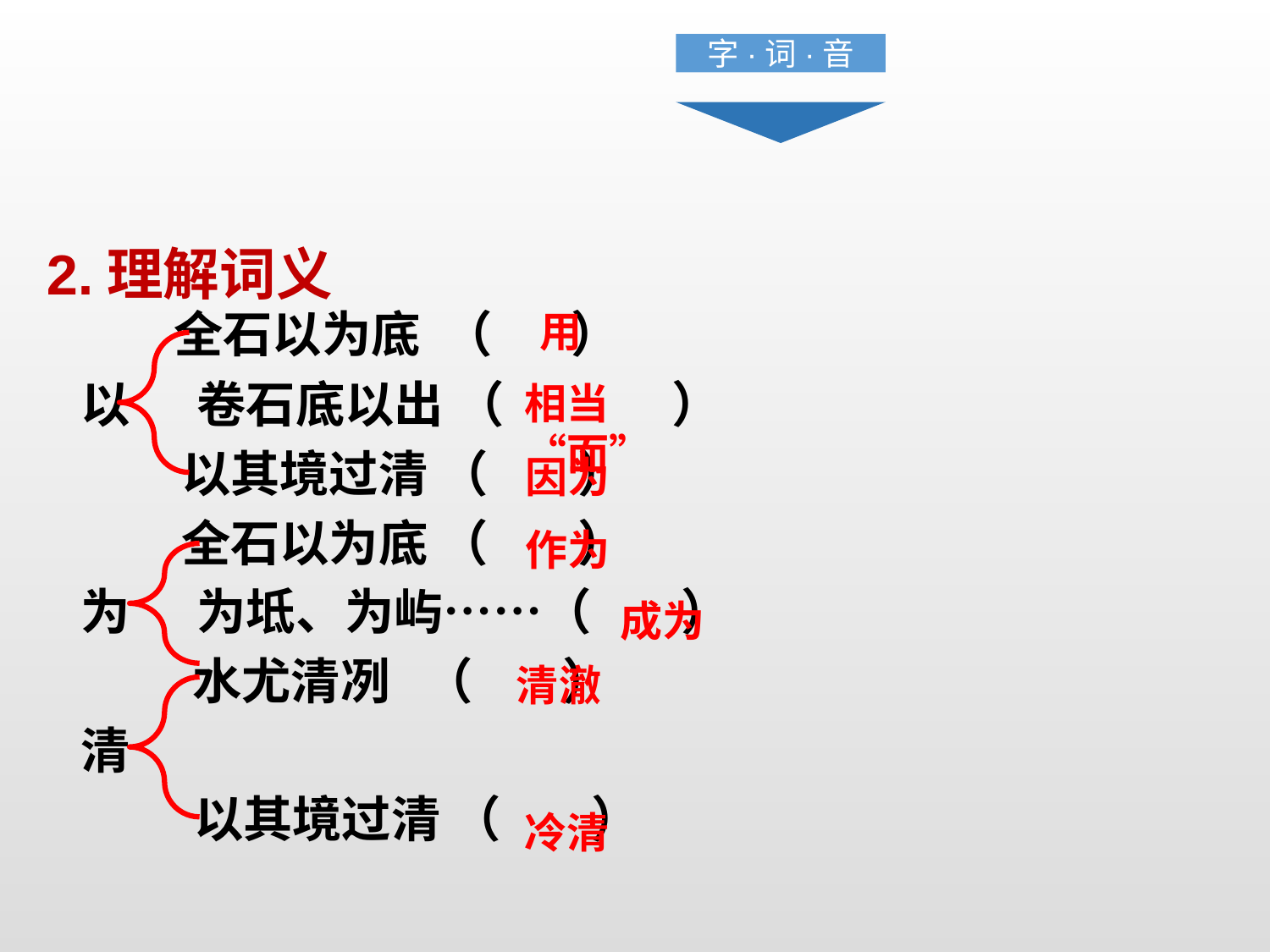

字·词·音

2.理解词义
         全石以为底  （       ）
  以      卷石底以出 （               ）
           以其境过清 （        ）
           全石以为底 （        ）
  为      为坻、为屿……（        ）
            水尤清冽   （        ）
  清
　　　以其境过清 （        ）

用

相当“而”
因为
作为

成为
清澈

冷清